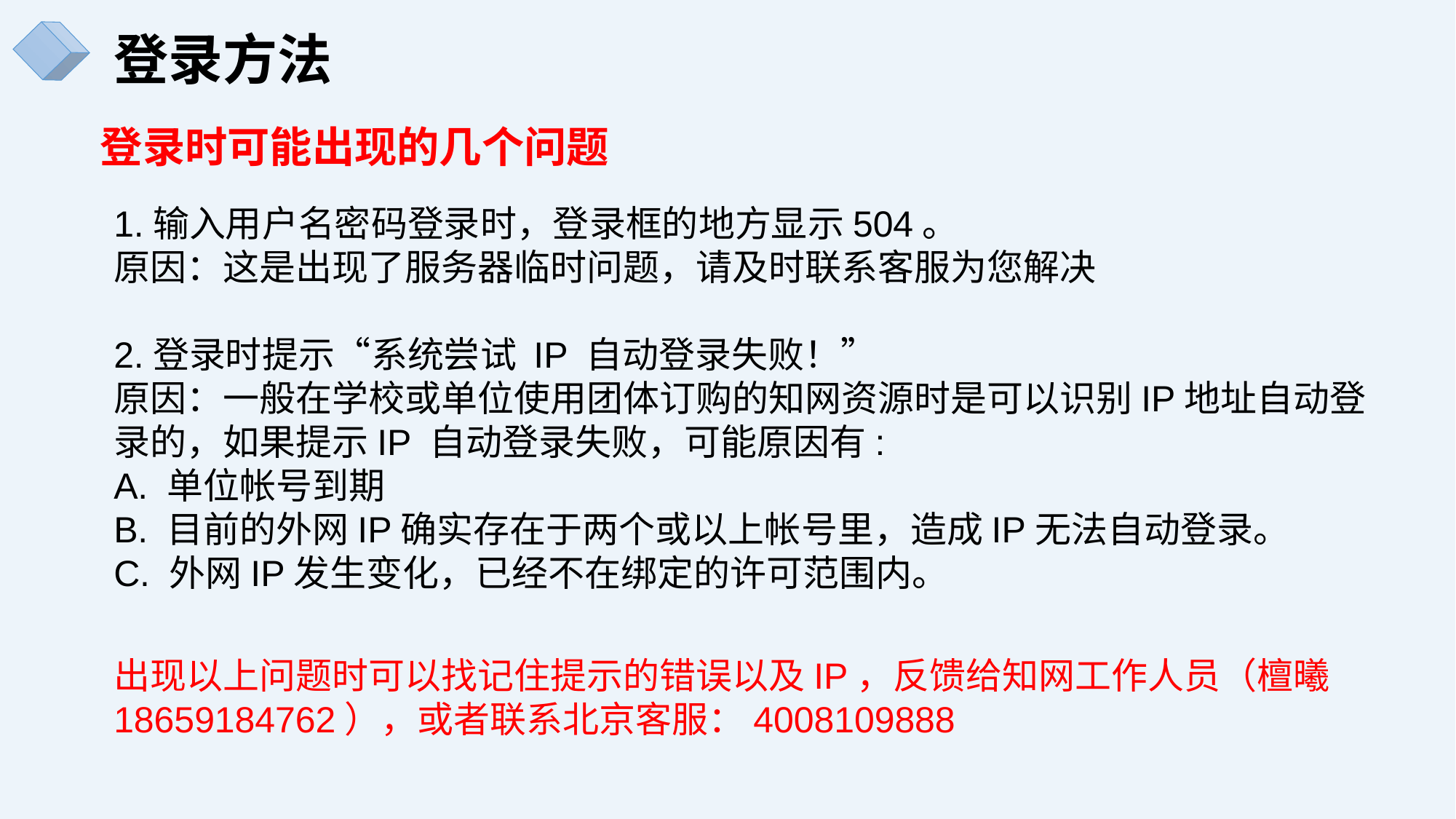

登录方法

登录时可能出现的几个问题
1.输入用户名密码登录时，登录框的地方显示504。
原因：这是出现了服务器临时问题，请及时联系客服为您解决

2.登录时提示“系统尝试 IP 自动登录失败！”
原因：一般在学校或单位使用团体订购的知网资源时是可以识别IP地址自动登录的，如果提示IP 自动登录失败，可能原因有:
A. 单位帐号到期
B. 目前的外网IP确实存在于两个或以上帐号里，造成IP无法自动登录。
C. 外网IP发生变化，已经不在绑定的许可范围内。

出现以上问题时可以找记住提示的错误以及IP，反馈给知网工作人员（檀曦18659184762），或者联系北京客服：4008109888